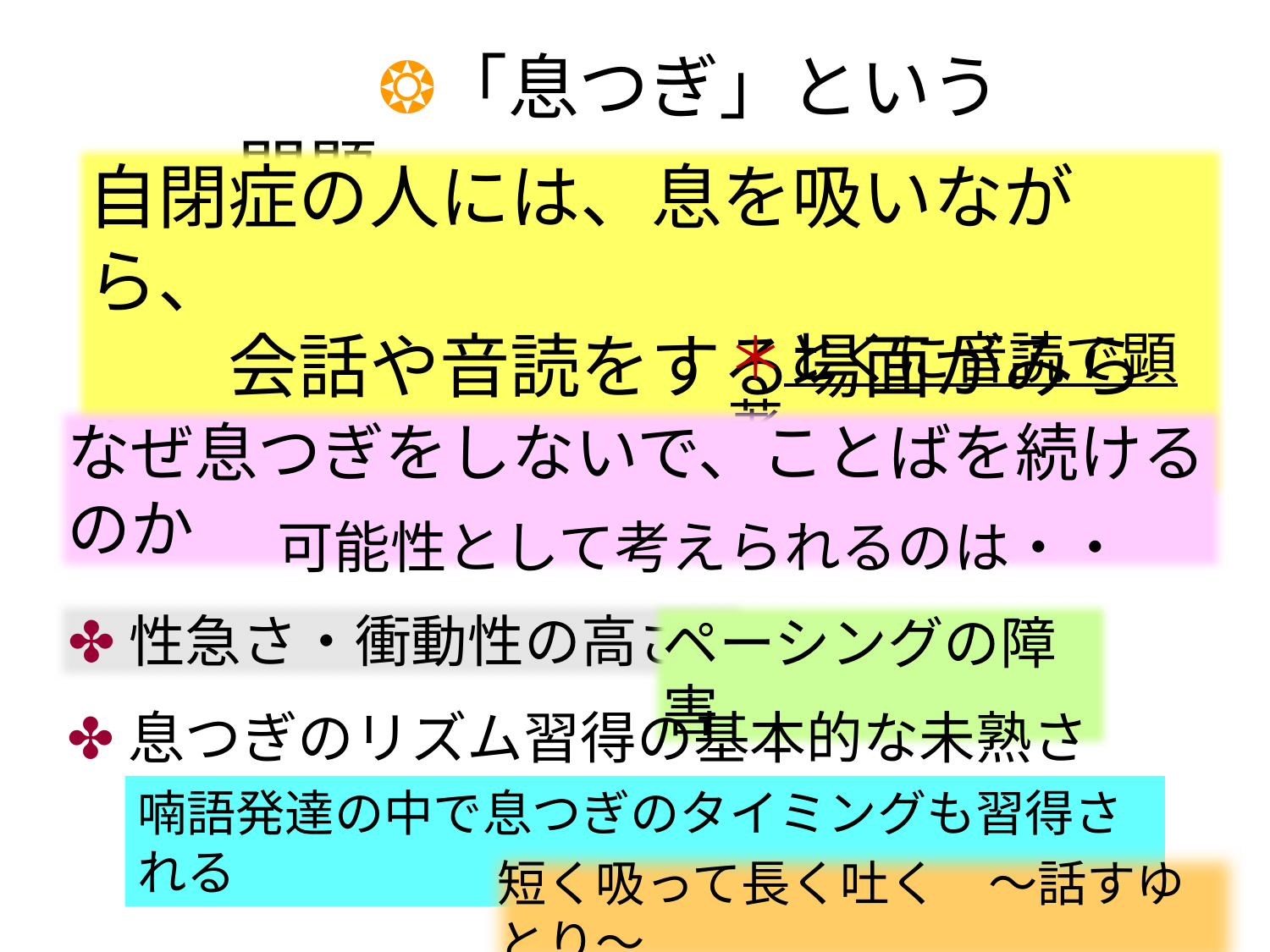

❂「息つぎ」という問題
自閉症の人には、息を吸いながら、
　　会話や音読をする場面がみられる
＊とくに音読で顕著
なぜ息つぎをしないで、ことばを続けるのか
可能性として考えられるのは・・
✤性急さ・衝動性の高さ
ペーシングの障害
✤息つぎのリズム習得の基本的な未熟さ
喃語発達の中で息つぎのタイミングも習得される
短く吸って長く吐く　～話すゆとり～